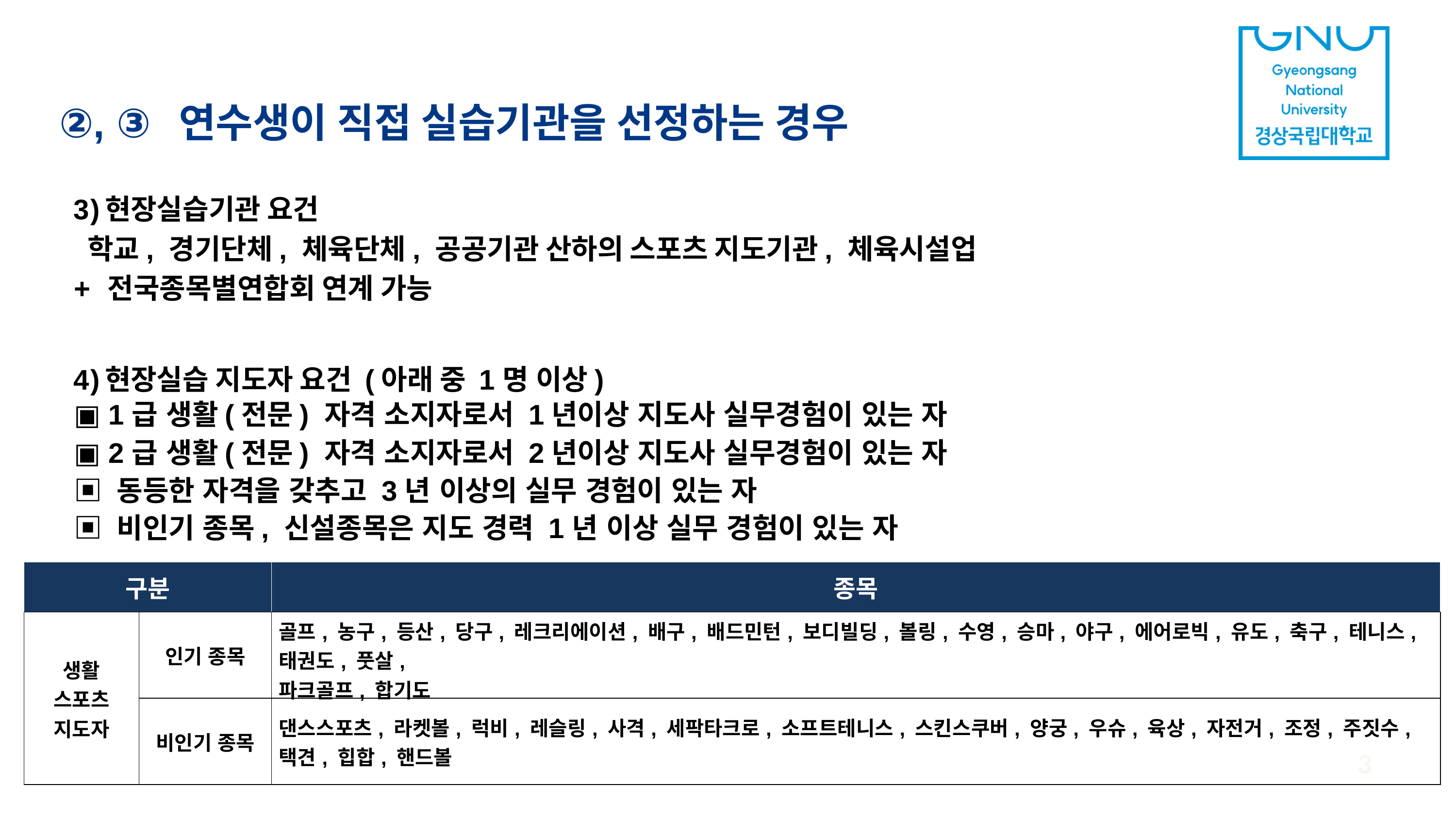

# ②, ③ 연수생이 직접 실습기관을 선정하는 경우
현장실습기관 요건
학교, 경기단체, 체육단체, 공공기관 산하의 스포츠 지도기관, 체육시설업
+ 전국종목별연합회 연계 가능

현장실습 지도자 요건 (아래 중 1명 이상)
▣ 1급 생활(전문) 자격 소지자로서 1년이상 지도사 실무경험이 있는 자
▣ 2급 생활(전문) 자격 소지자로서 2년이상 지도사 실무경험이 있는 자
▣ 동등한 자격을 갖추고 3년 이상의 실무 경험이 있는 자
▣ 비인기 종목, 신설종목은 지도 경력 1년 이상 실무 경험이 있는 자
| 구분 |  | 종목 |
| --- | --- | --- |
| 생활 스포츠 지도자 | 인기 종목 | 골프, 농구, 등산, 당구, 레크리에이션, 배구, 배드민턴, 보디빌딩, 볼링, 수영, 승마, 야구, 에어로빅, 유도, 축구, 테니스, 태권도, 풋살, 파크골프, 합기도 |
|  | 비인기 종목 | 댄스스포츠, 라켓볼, 럭비, 레슬링, 사격, 세팍타크로, 소프트테니스, 스킨스쿠버, 양궁, 우슈, 육상, 자전거, 조정, 주짓수, 택견, 힙합, 핸드볼 |
3